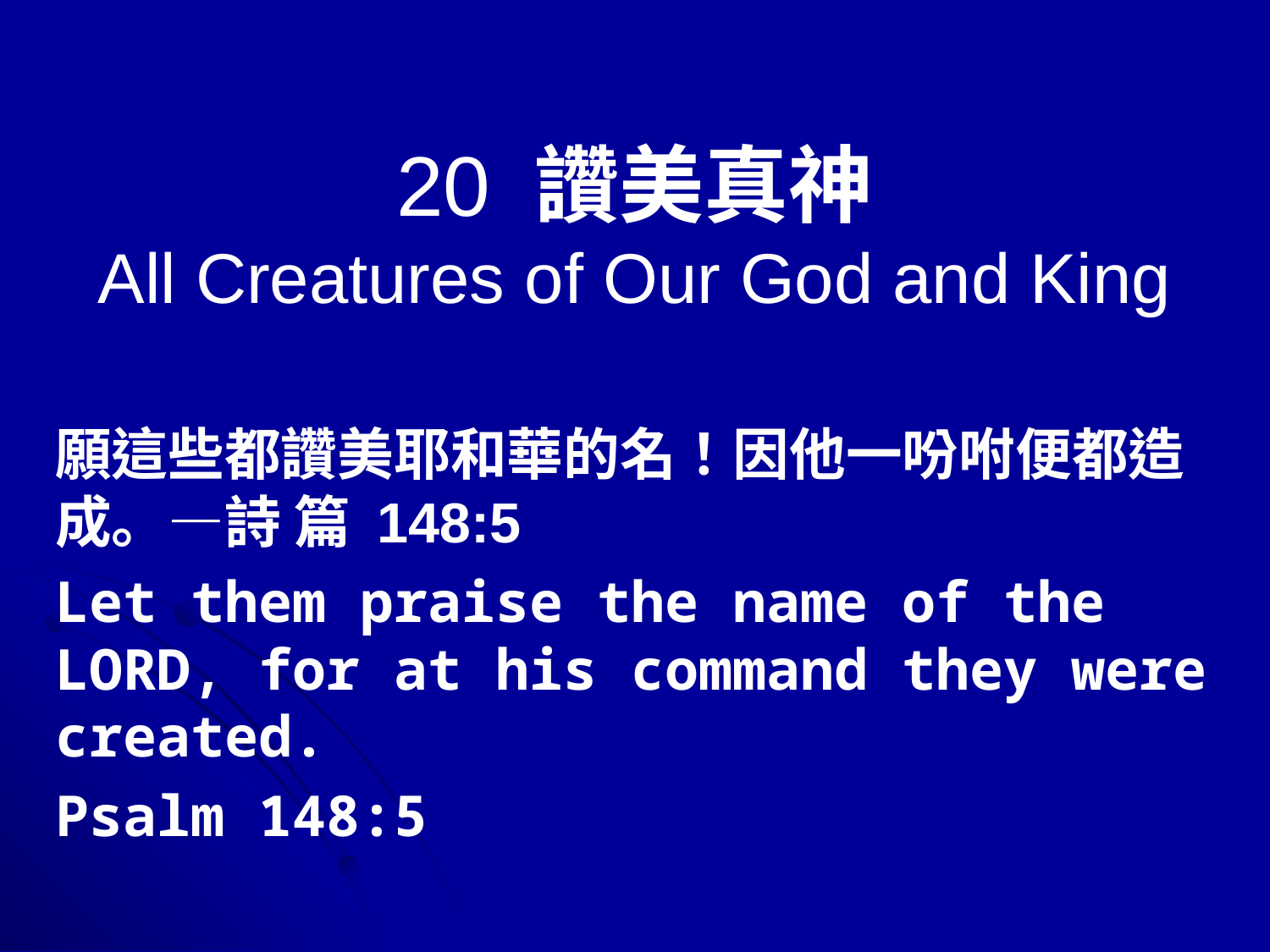

# 20 讚美真神 All Creatures of Our God and King
願這些都讚美耶和華的名！因他一吩咐便都造成。—詩 篇 148:5
Let them praise the name of the LORD, for at his command they were created.
Psalm 148:5